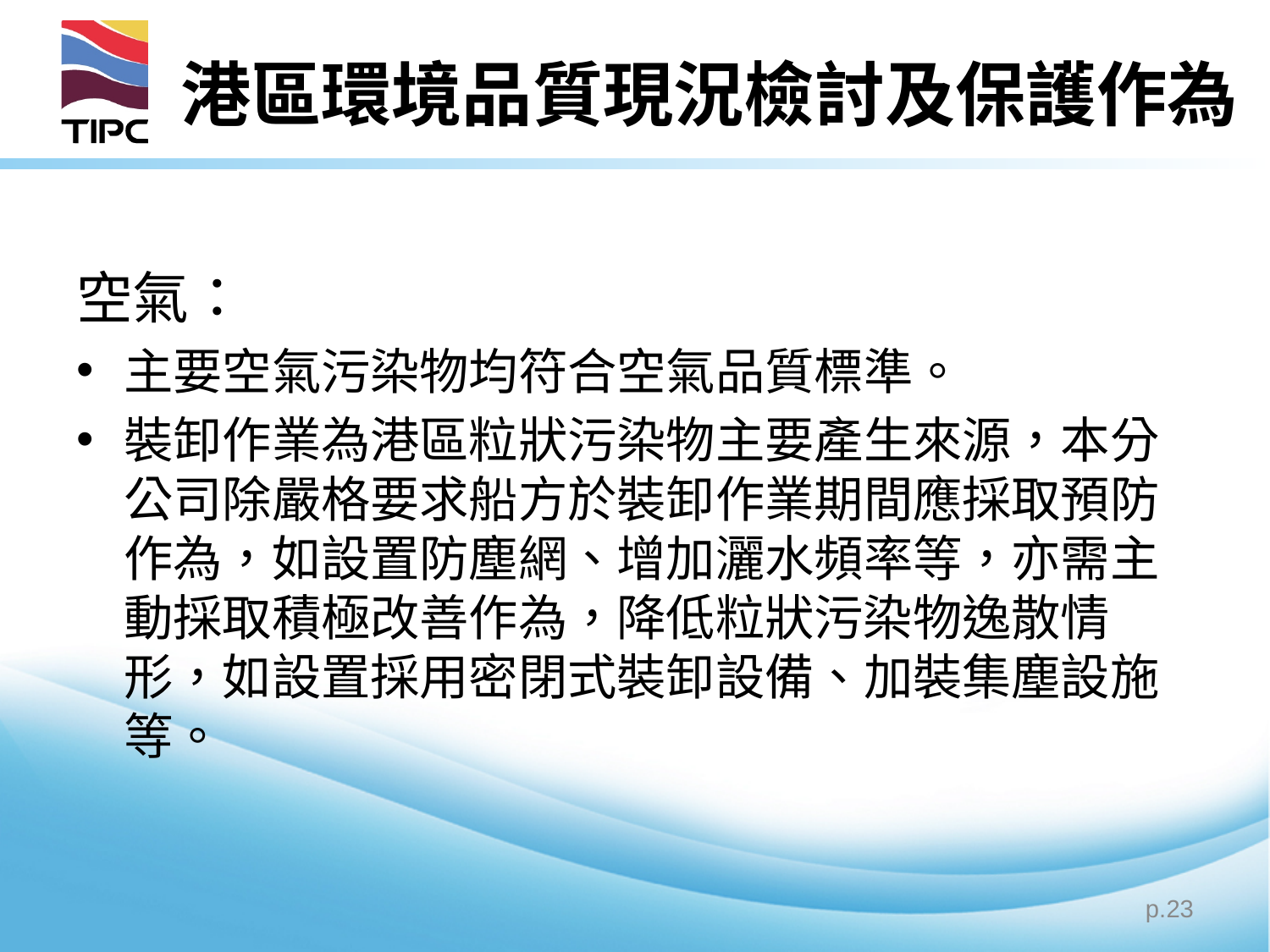

# 港區環境品質現況檢討及保護作為
空氣：
主要空氣污染物均符合空氣品質標準。
裝卸作業為港區粒狀污染物主要產生來源，本分公司除嚴格要求船方於裝卸作業期間應採取預防作為，如設置防塵網、增加灑水頻率等，亦需主動採取積極改善作為，降低粒狀污染物逸散情形，如設置採用密閉式裝卸設備、加裝集塵設施等。
p.23